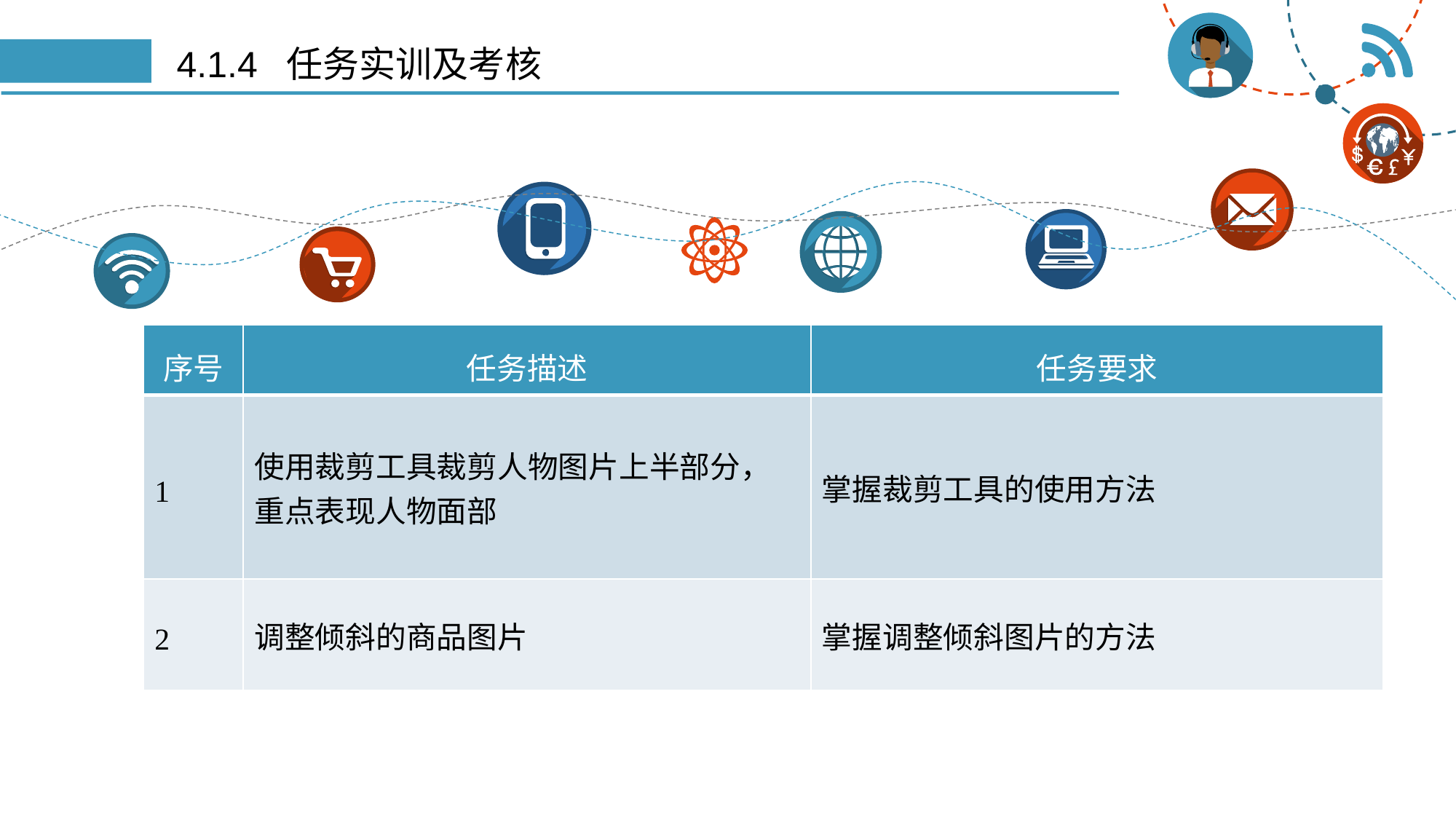

# 4.1.4  任务实训及考核

| 序号 | 任务描述 | 任务要求 |
| --- | --- | --- |
| 1 | 使用裁剪工具裁剪人物图片上半部分，重点表现人物面部 | 掌握裁剪工具的使用方法 |
| 2 | 调整倾斜的商品图片 | 掌握调整倾斜图片的方法 |